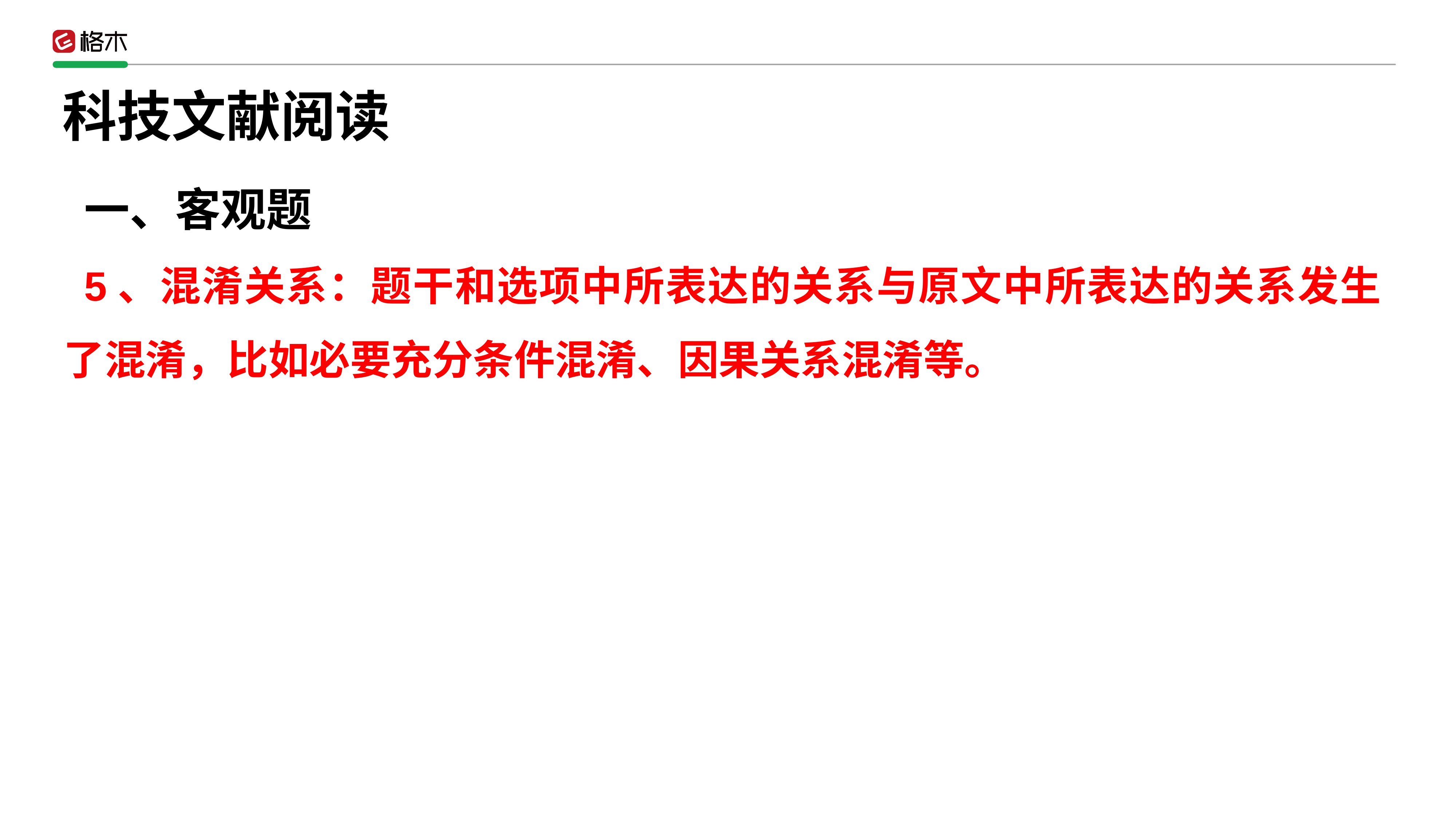

科技文献阅读
一、客观题
5、混淆关系：题干和选项中所表达的关系与原文中所表达的关系发生了混淆，比如必要充分条件混淆、因果关系混淆等。